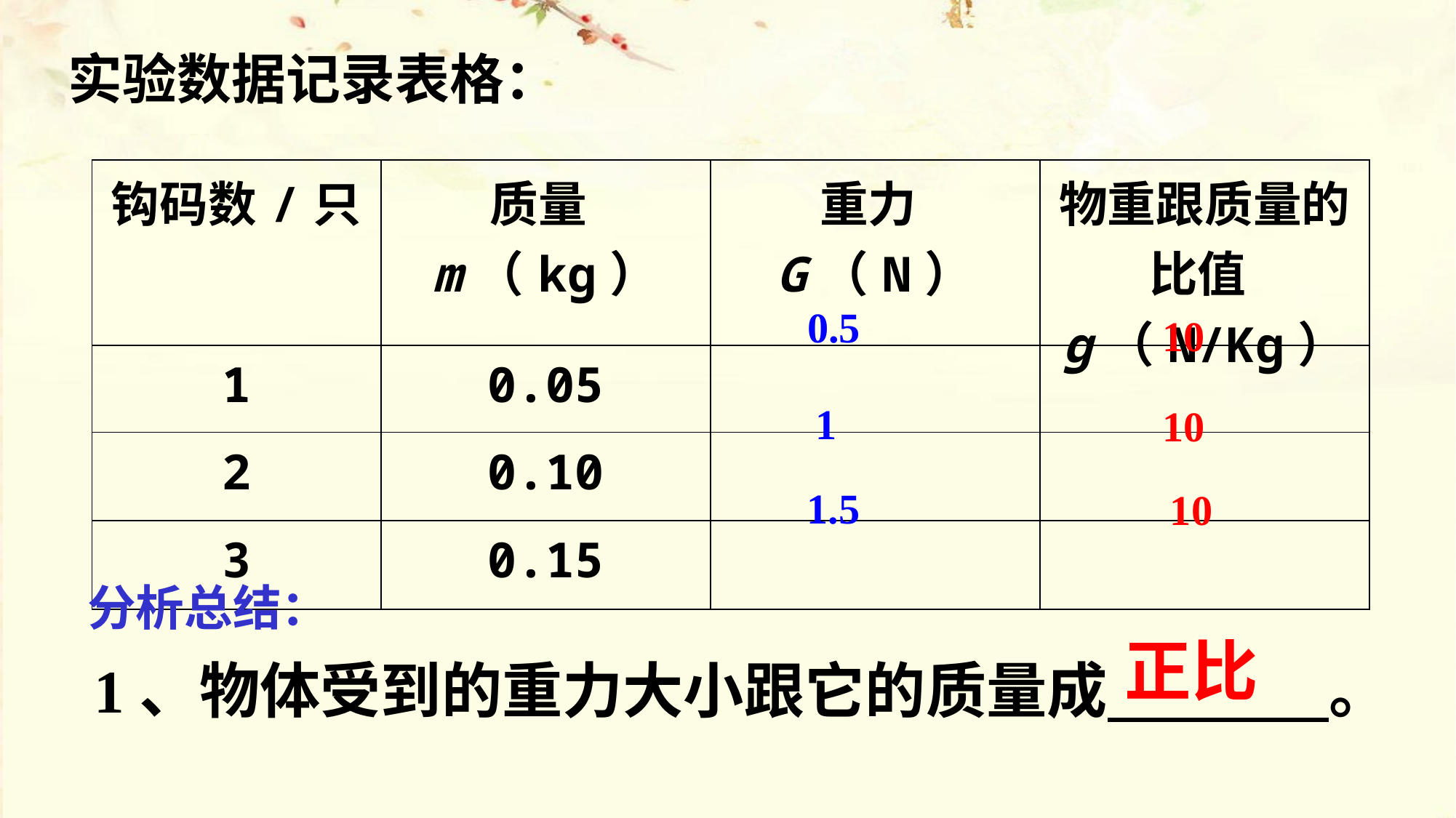

实验数据记录表格：
| 钩码数/只 | 质量m（kg） | 重力G（N） | 物重跟质量的比值g（N/Kg） |
| --- | --- | --- | --- |
| 1 | 0.05 |  |  |
| 2 | 0.10 |  |  |
| 3 | 0.15 |  |  |
0.5
10
1
10
1.5
10

分析总结：
正比
1、物体受到的重力大小跟它的质量成                。